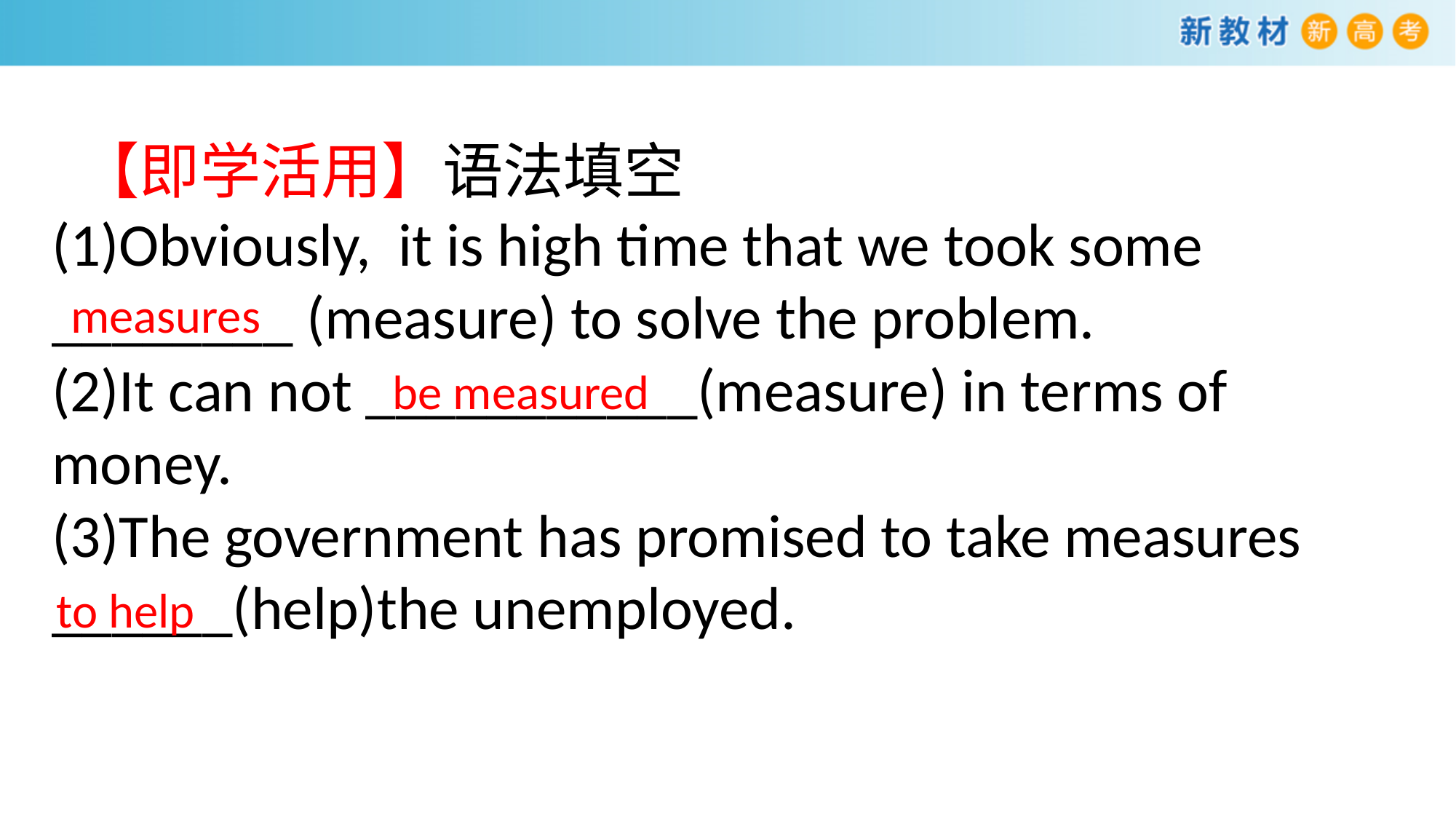

【即学活用】语法填空
(1)Obviously,  it is high time that we took some
________ (measure) to solve the problem.
(2)It can not ___________(measure) in terms of
money.
(3)The government has promised to take measures
______(help)the unemployed.
measures
be measured
to help